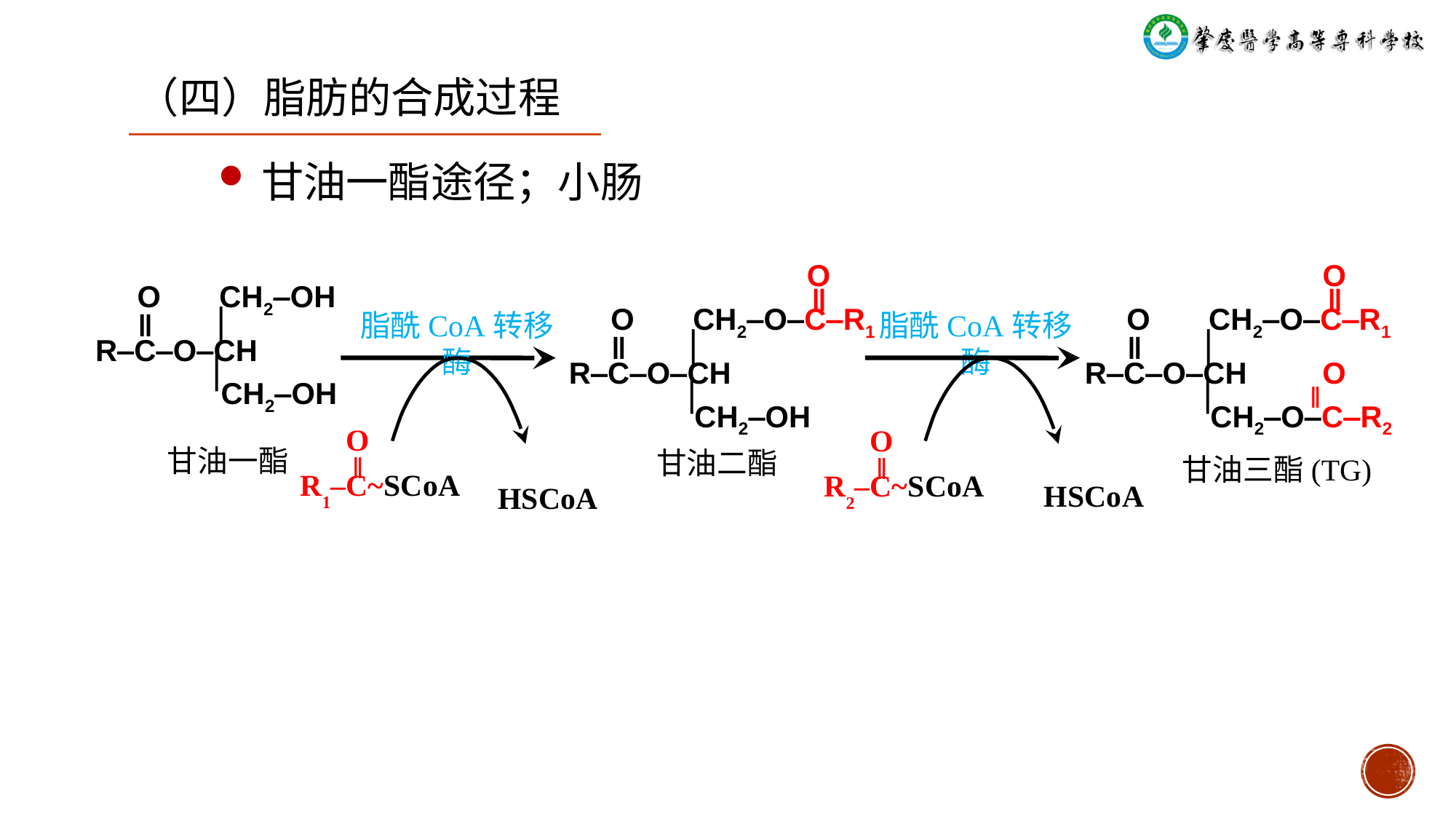

（四）脂肪的合成过程
甘油一酯途径；小肠
                             O
                             ‖
     O       CH2‒O‒C‒R1
      ‖        ׀
R‒C‒O‒CH
               ׀
               CH2‒OH
                             O
                             ‖
     O       CH2‒O‒C‒R1
      ‖        ׀
R‒C‒O‒CH         O
               ׀             ‖
               CH2‒O‒C‒R2
     O       CH2‒OH
      ‖        ׀
R‒C‒O‒CH
               ׀
               CH2‒OH
脂酰CoA转移酶
脂酰CoA转移酶

      O
       ‖
R1‒C~SCoA
      O
       ‖
R2‒C~SCoA
甘油一酯
甘油二酯
甘油三酯(TG)
HSCoA
HSCoA